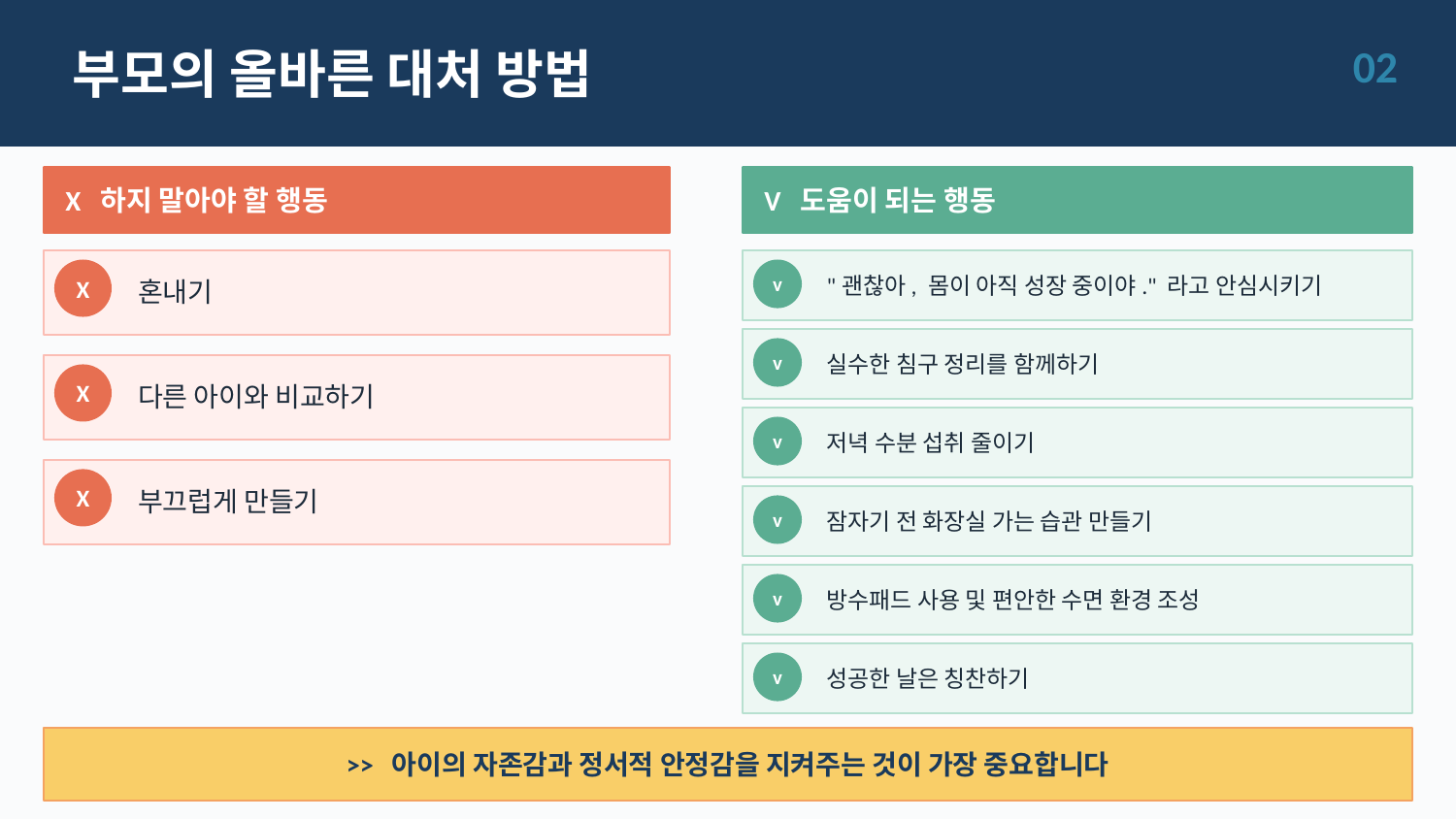

02
부모의 올바른 대처 방법

X  하지 말아야 할 행동
V  도움이 되는 행동

"괜찮아, 몸이 아직 성장 중이야." 라고 안심시키기
혼내기

X

v

실수한 침구 정리를 함께하기

v

다른 아이와 비교하기

X

저녁 수분 섭취 줄이기

v

부끄럽게 만들기

X

잠자기 전 화장실 가는 습관 만들기

v

방수패드 사용 및 편안한 수면 환경 조성

v

성공한 날은 칭찬하기

v

>>  아이의 자존감과 정서적 안정감을 지켜주는 것이 가장 중요합니다